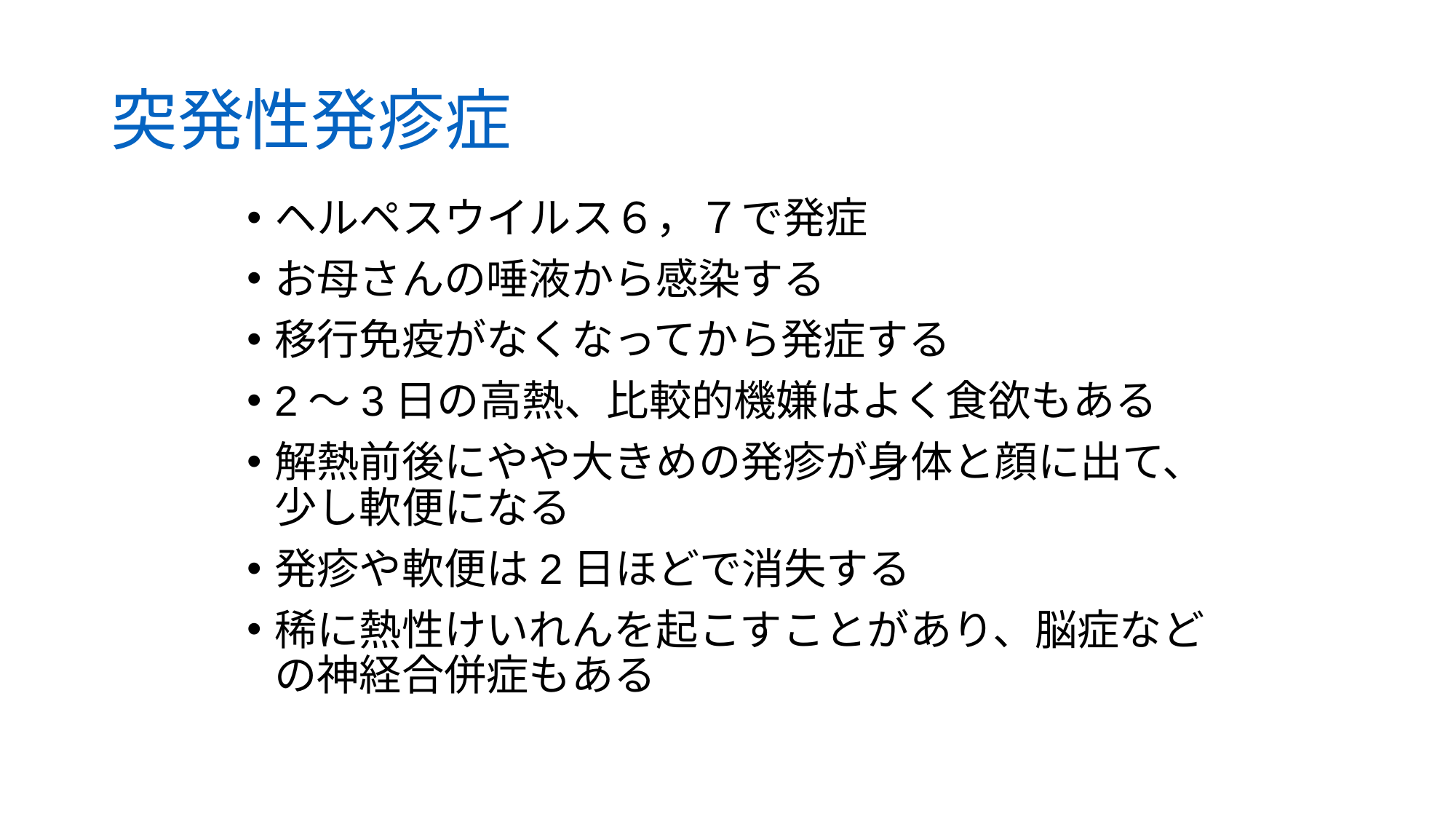

突発性発疹症
ヘルペスウイルス６，７で発症
お母さんの唾液から感染する
移行免疫がなくなってから発症する
2～3日の高熱、比較的機嫌はよく食欲もある
解熱前後にやや大きめの発疹が身体と顔に出て、少し軟便になる
発疹や軟便は2日ほどで消失する
稀に熱性けいれんを起こすことがあり、脳症などの神経合併症もある